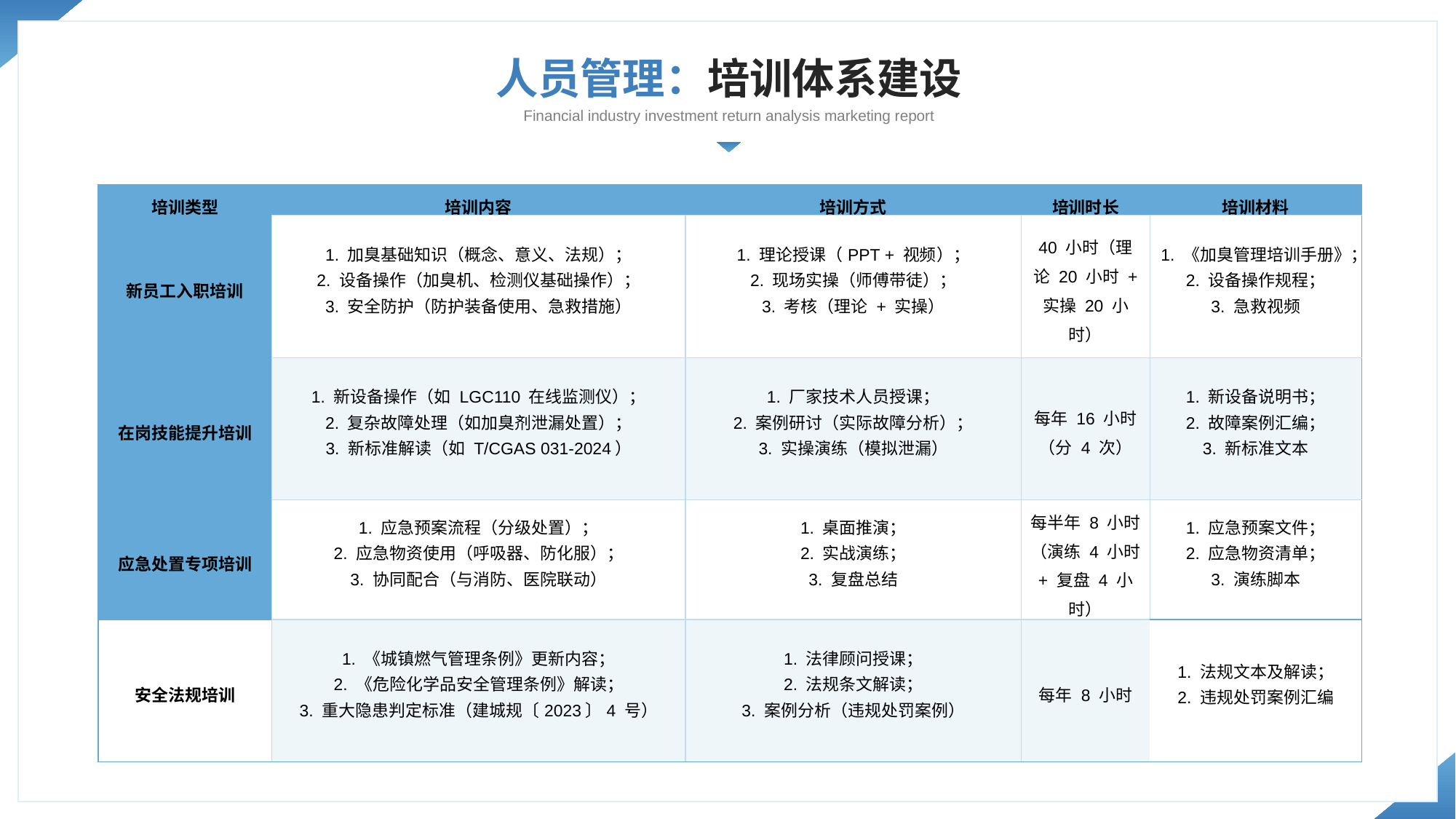

人员管理：培训体系建设
Financial industry investment return analysis marketing report

| 培训类型 | 培训内容 | 培训方式 | 培训时长 | 培训材料 |
| --- | --- | --- | --- | --- |
| 新员工入职培训 | 1. 加臭基础知识（概念、意义、法规）； 2. 设备操作（加臭机、检测仪基础操作）； 3. 安全防护（防护装备使用、急救措施） | 1. 理论授课（PPT + 视频）； 2. 现场实操（师傅带徒）； 3. 考核（理论 + 实操） | 40 小时（理论 20 小时 + 实操 20 小时） | 1. 《加臭管理培训手册》； 2. 设备操作规程； 3. 急救视频 |
| 在岗技能提升培训 | 1. 新设备操作（如 LGC110 在线监测仪）； 2. 复杂故障处理（如加臭剂泄漏处置）； 3. 新标准解读（如 T/CGAS 031-2024） | 1. 厂家技术人员授课； 2. 案例研讨（实际故障分析）； 3. 实操演练（模拟泄漏） | 每年 16 小时（分 4 次） | 1. 新设备说明书； 2. 故障案例汇编； 3. 新标准文本 |
| 应急处置专项培训 | 1. 应急预案流程（分级处置）； 2. 应急物资使用（呼吸器、防化服）； 3. 协同配合（与消防、医院联动） | 1. 桌面推演； 2. 实战演练； 3. 复盘总结 | 每半年 8 小时（演练 4 小时 + 复盘 4 小时） | 1. 应急预案文件； 2. 应急物资清单； 3. 演练脚本 |
| 安全法规培训 | 1. 《城镇燃气管理条例》更新内容； 2. 《危险化学品安全管理条例》解读； 3. 重大隐患判定标准（建城规〔2023〕4 号） | 1. 法律顾问授课； 2. 法规条文解读； 3. 案例分析（违规处罚案例） | 每年 8 小时 | 1. 法规文本及解读； 2. 违规处罚案例汇编 |